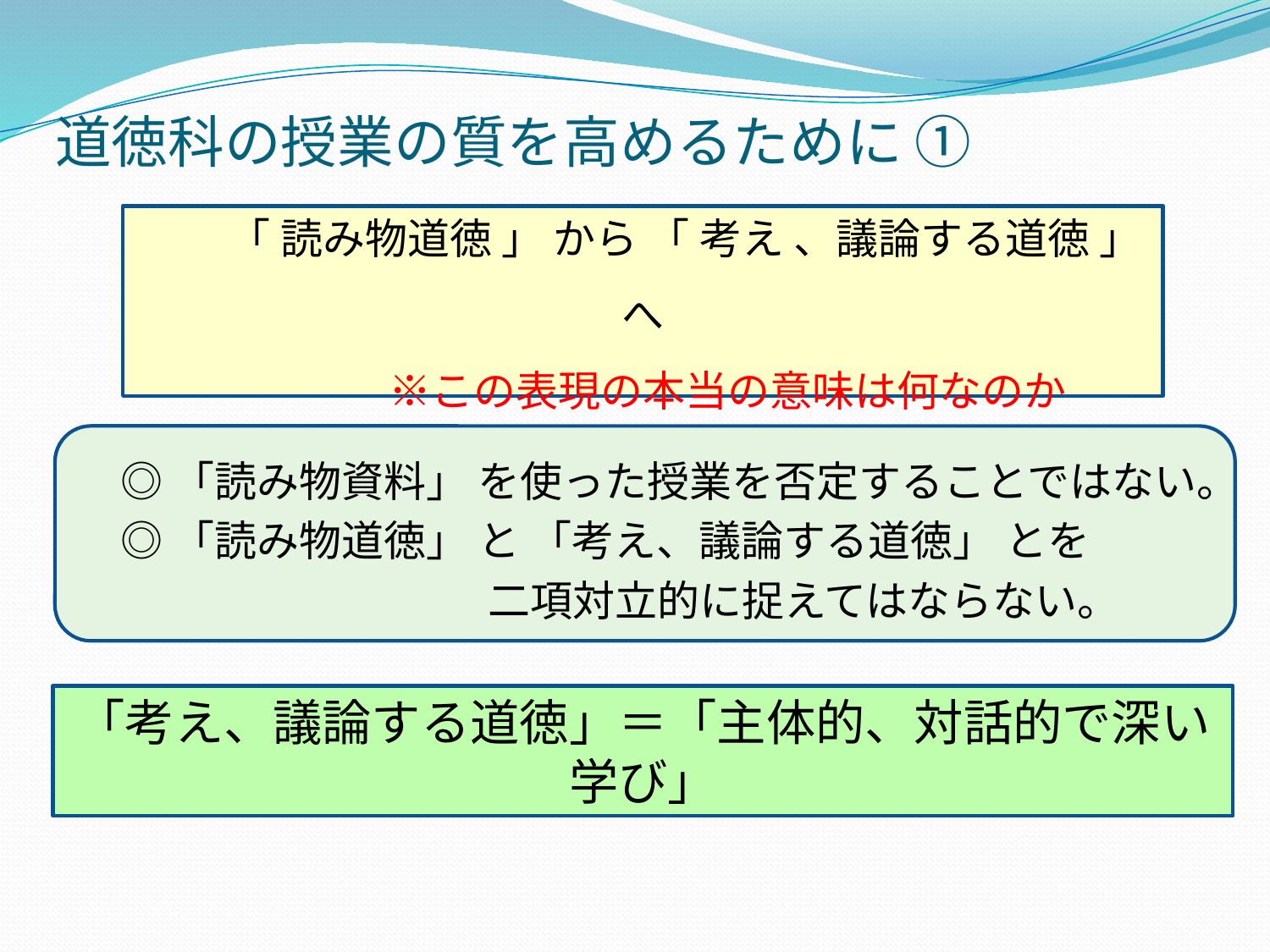

# 道徳科の授業の質を高めるために ①

　　「 読み物道徳 」 から 「 考え 、議論する道徳 」へ
　　　　　　※この表現の本当の意味は何なのか
　◎ 「読み物資料」 を使った授業を否定することではない。
　◎ 「読み物道徳」 と 「考え、議論する道徳」 とを
                                          二項対立的に捉えてはならない。
「考え、議論する道徳」＝「主体的、対話的で深い学び」